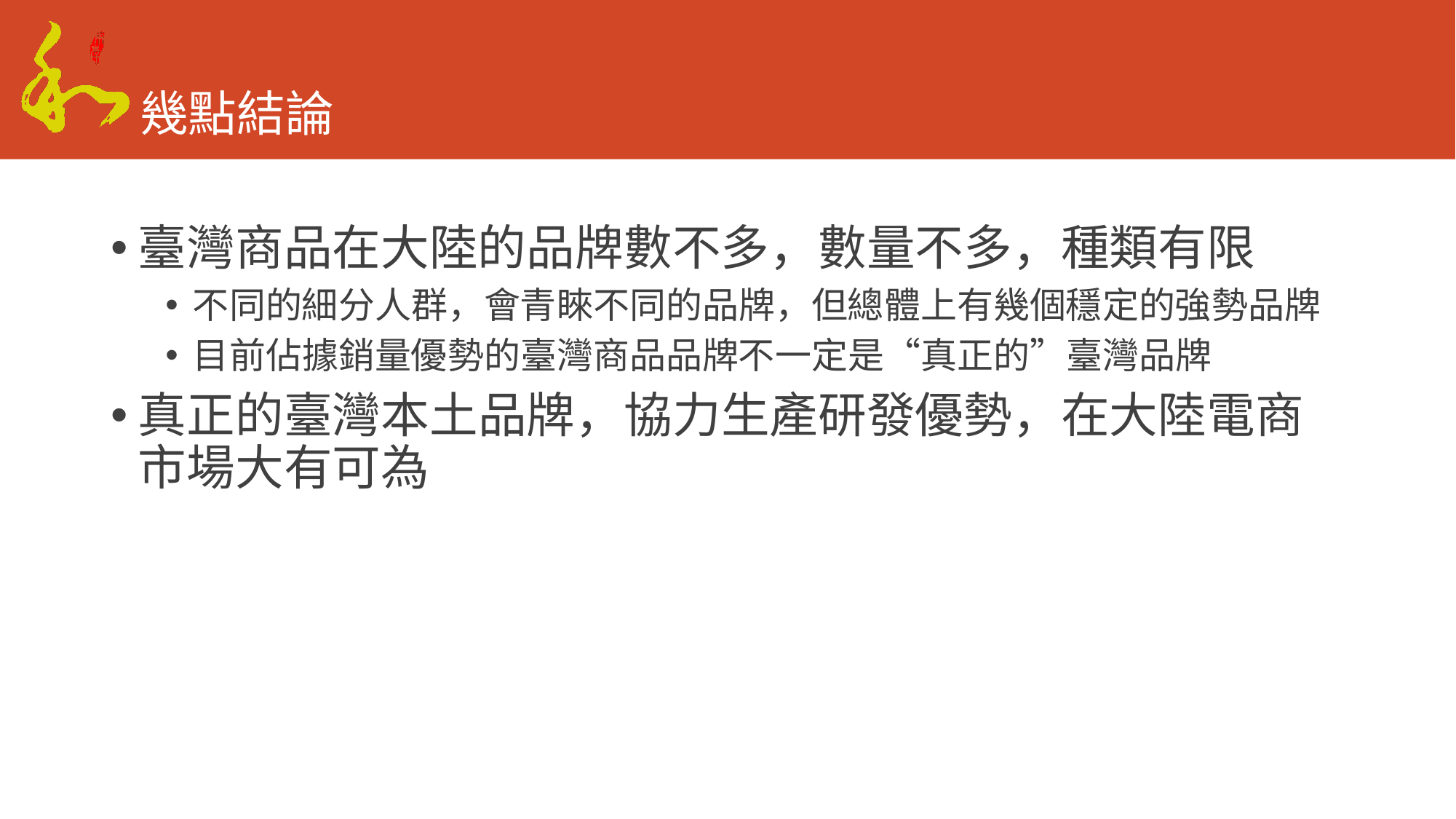

# 幾點結論
臺灣商品在大陸的品牌數不多，數量不多，種類有限
不同的細分人群，會青睞不同的品牌，但總體上有幾個穩定的強勢品牌
目前佔據銷量優勢的臺灣商品品牌不一定是“真正的”臺灣品牌
真正的臺灣本土品牌，協力生產研發優勢，在大陸電商市場大有可為